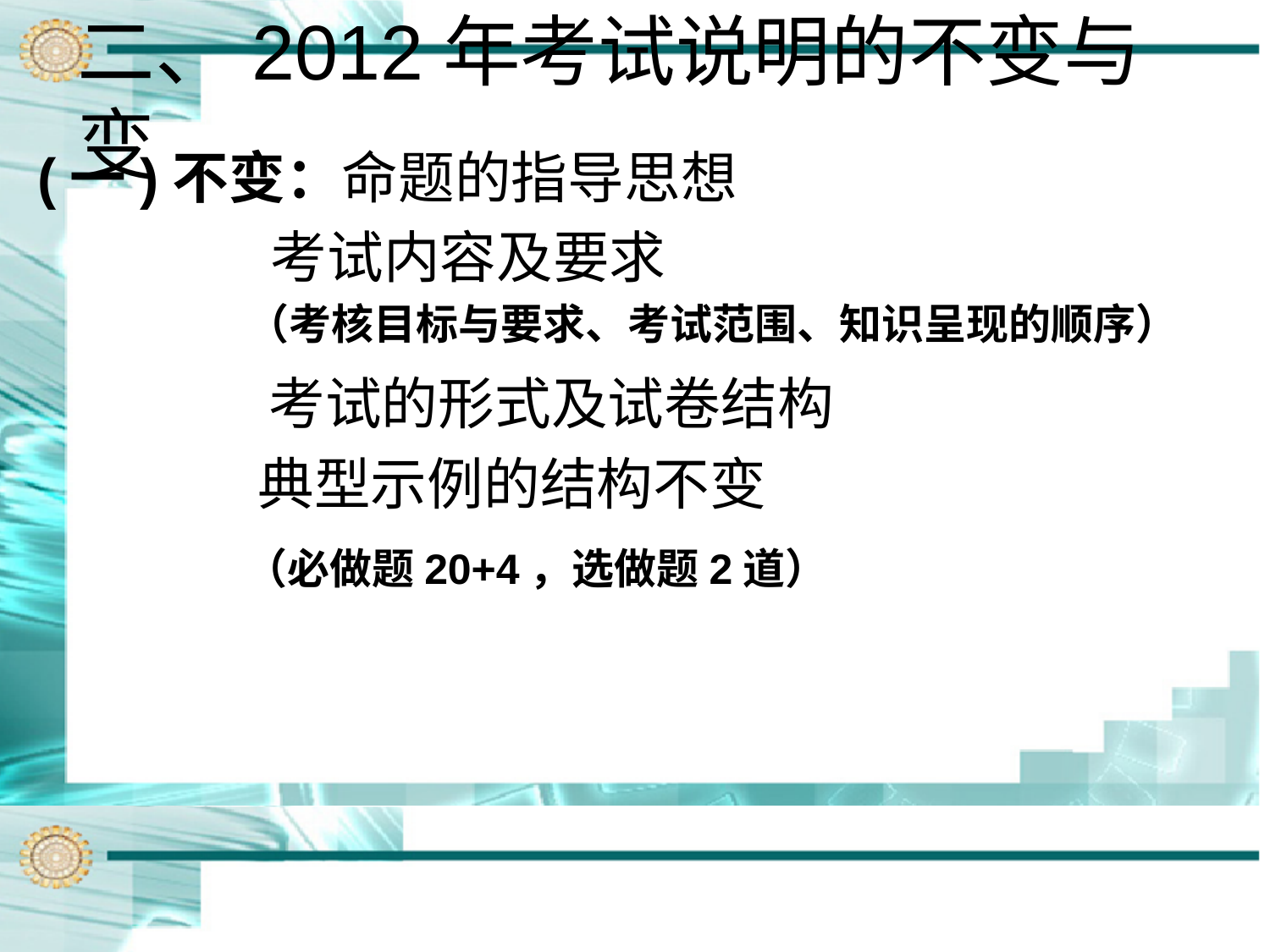

# 二、2012年考试说明的不变与变
(一)不变：命题的指导思想
                 考试内容及要求
                         （考核目标与要求、考试范围、知识呈现的顺序）
               考试的形式及试卷结构
                典型示例的结构不变
               （必做题20+4，选做题2道）